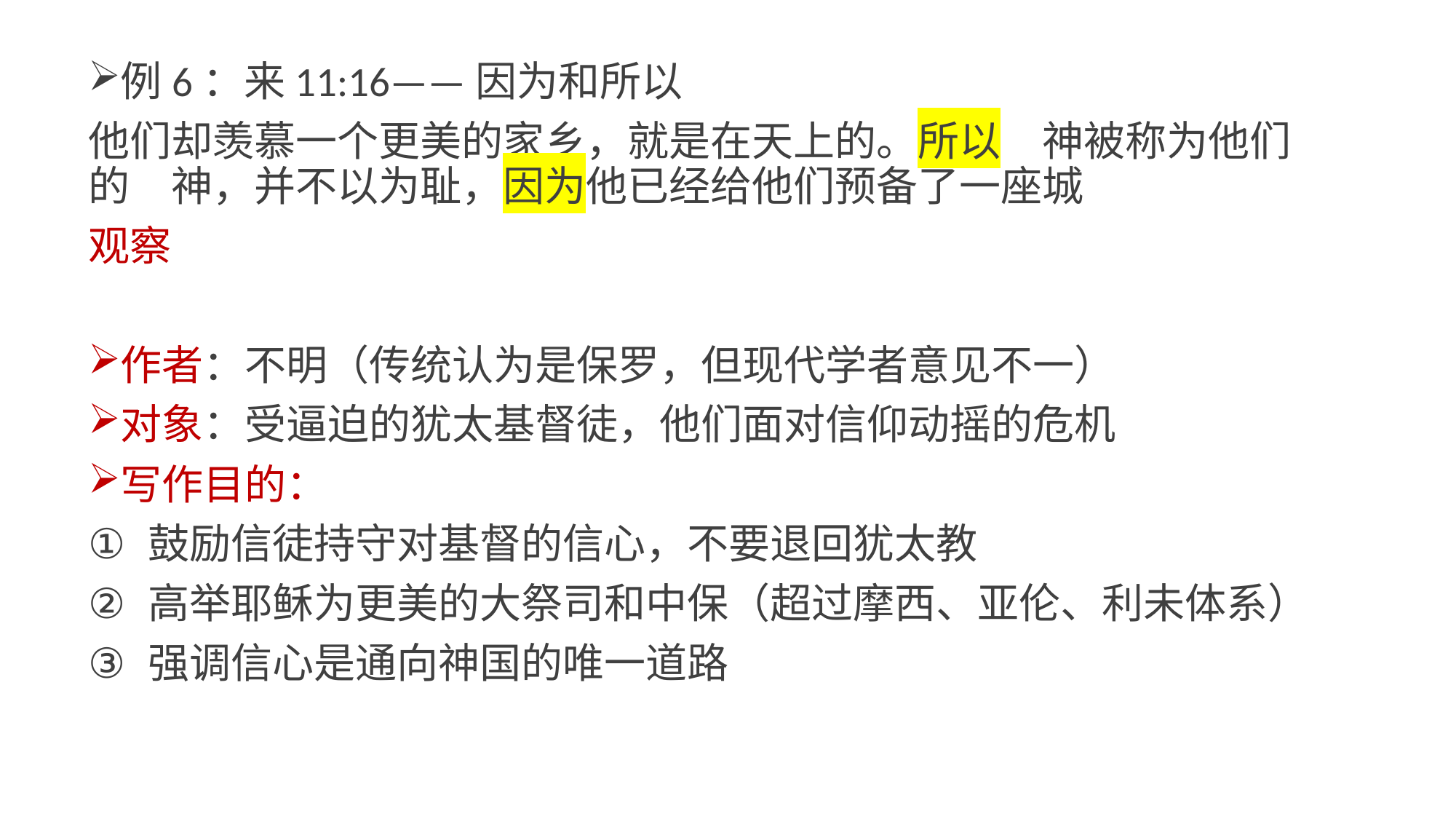

例6：来11:16——因为和所以
他们却羡慕一个更美的家乡，就是在天上的。所以　神被称为他们的　神，并不以为耻，因为他已经给他们预备了一座城
观察

作者：不明（传统认为是保罗，但现代学者意见不一）
对象：受逼迫的犹太基督徒，他们面对信仰动摇的危机
写作目的：
鼓励信徒持守对基督的信心，不要退回犹太教
高举耶稣为更美的大祭司和中保（超过摩西、亚伦、利未体系）
强调信心是通向神国的唯一道路